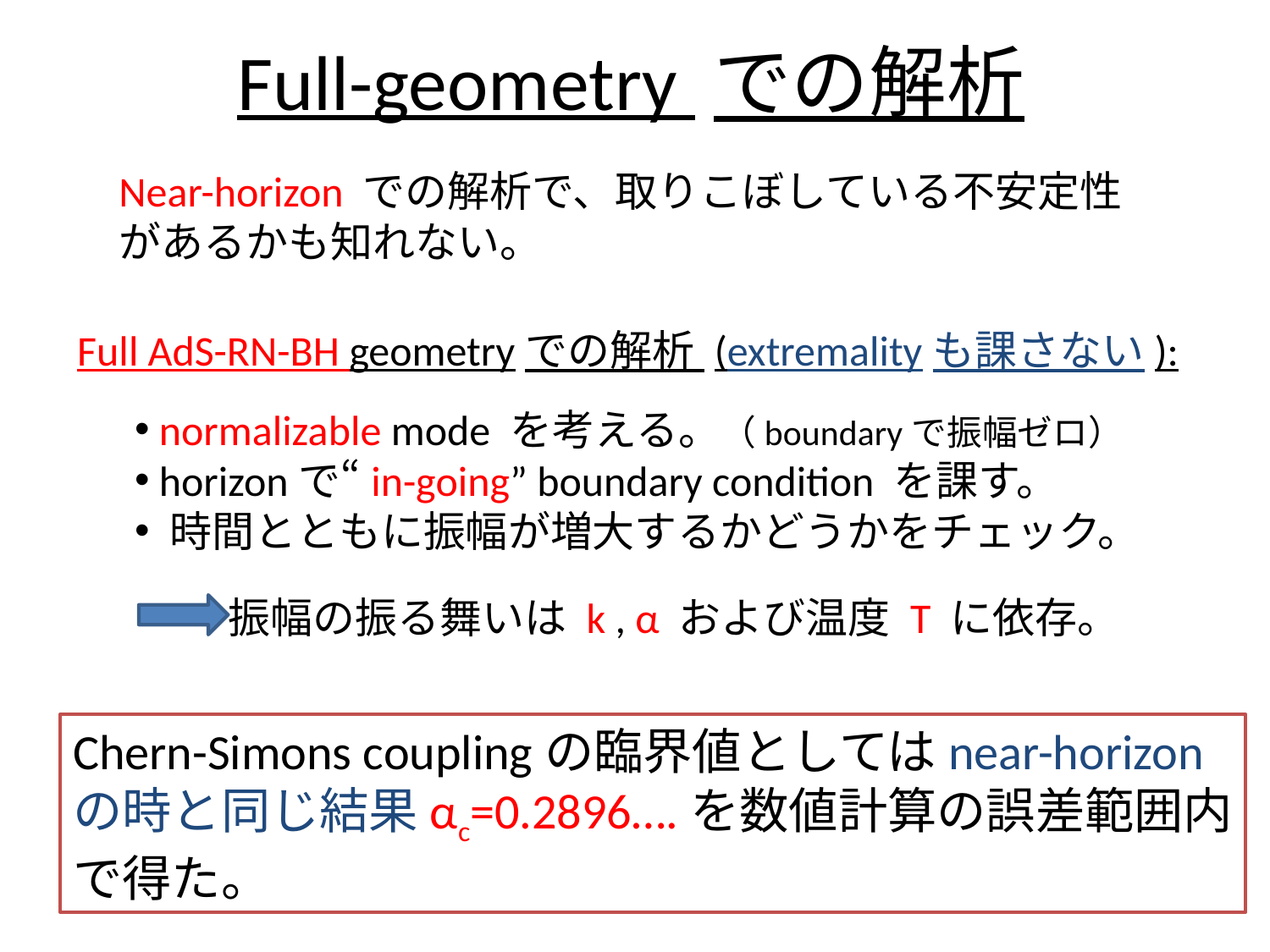

# Full-geometry での解析
Near-horizon での解析で、取りこぼしている不安定性
があるかも知れない。
Full AdS-RN-BH geometryでの解析 (extremalityも課さない):
 normalizable mode を考える。（boundaryで振幅ゼロ）
 horizonで“in-going” boundary condition を課す。
 時間とともに振幅が増大するかどうかをチェック。
振幅の振る舞いは k , α および温度 T に依存。

Chern-Simons couplingの臨界値としてはnear-horizon
の時と同じ結果αc=0.2896….を数値計算の誤差範囲内
で得た。